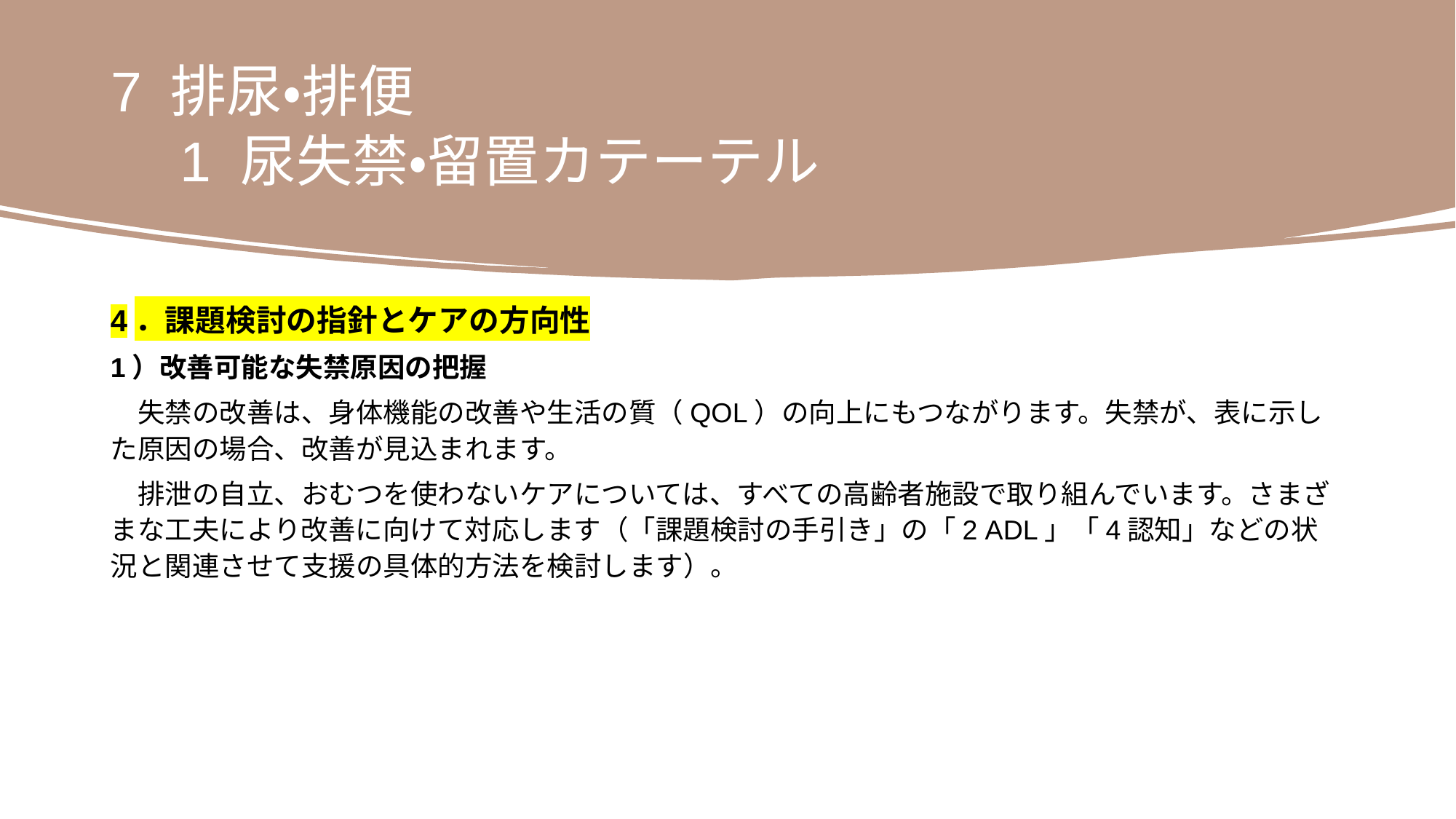

7 排尿・排便
　1 尿失禁・留置カテーテル

4．課題検討の指針とケアの方向性
1）改善可能な失禁原因の把握
　失禁の改善は、身体機能の改善や生活の質（QOL）の向上にもつながります。失禁が、表に示した原因の場合、改善が見込まれます。
　排泄の自立、おむつを使わないケアについては、すべての高齢者施設で取り組んでいます。さまざまな工夫により改善に向けて対応します（「課題検討の手引き」の「2 ADL」「4認知」などの状況と関連させて支援の具体的方法を検討します）。